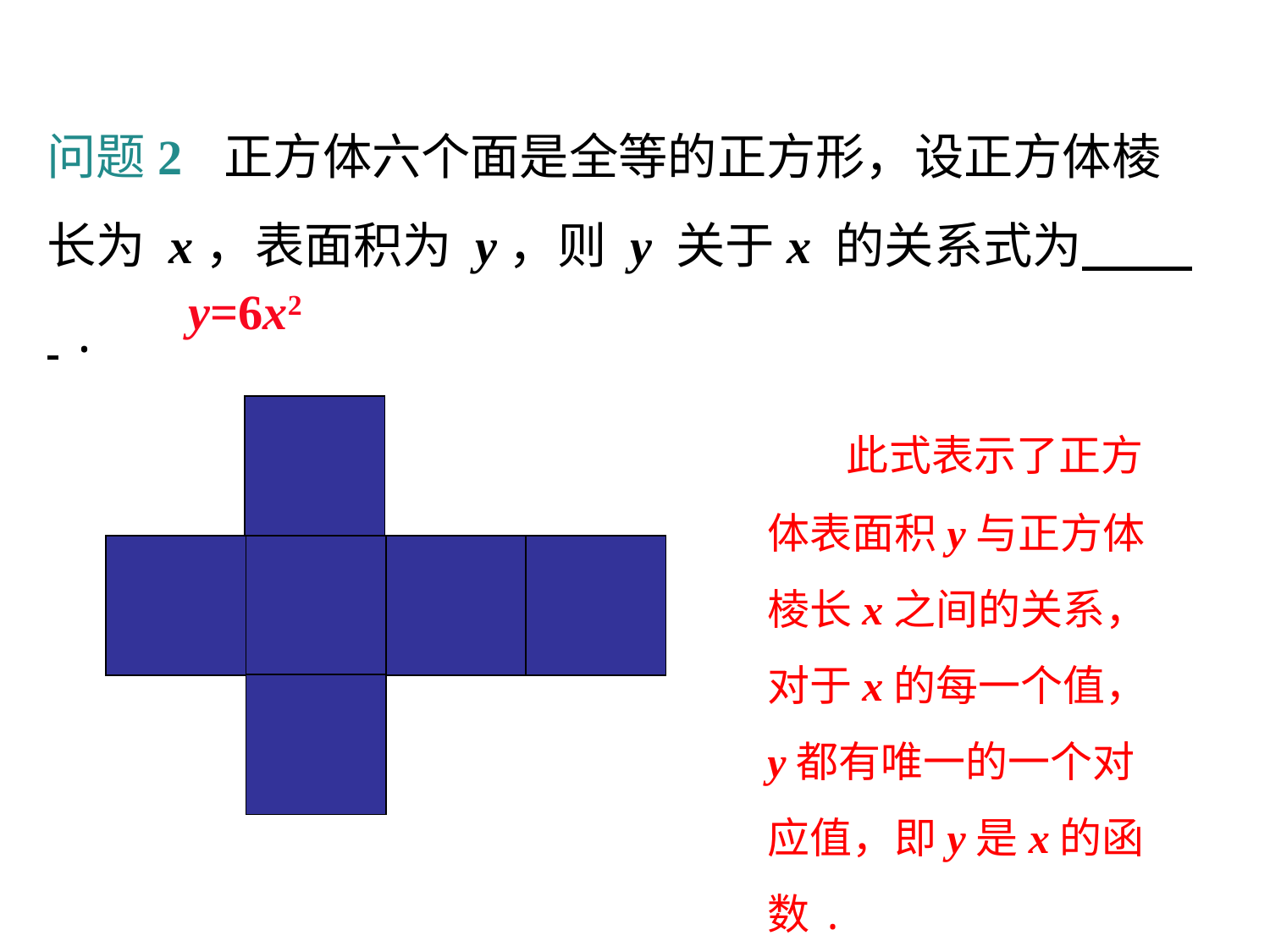

问题2 正方体六个面是全等的正方形，设正方体棱长为 x，表面积为 y，则 y 关于x 的关系式为            .
 y=6x2
      此式表示了正方体表面积y与正方体棱长x之间的关系，对于x的每一个值，y都有唯一的一个对应值，即y是x的函数.